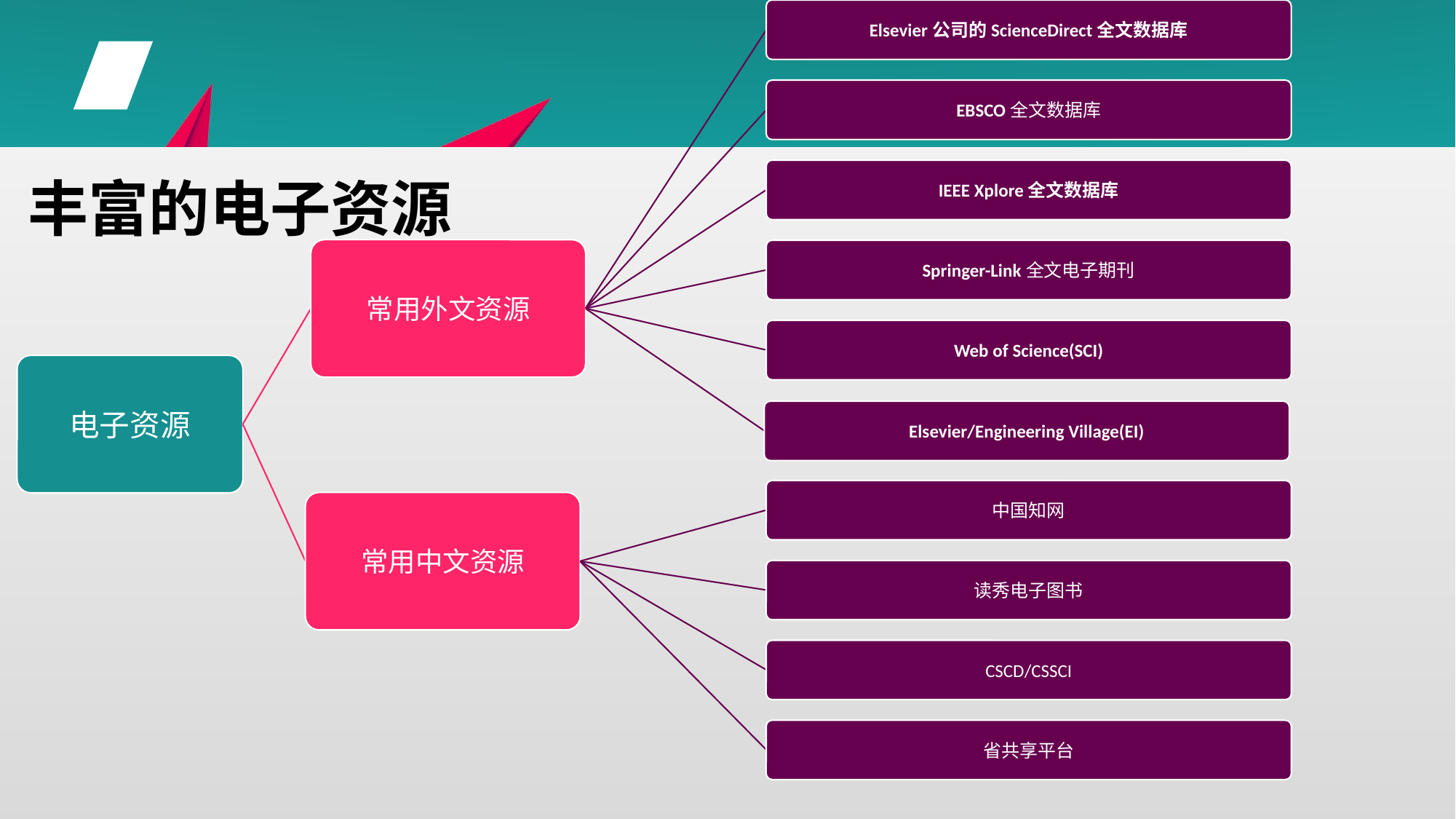

电子资源

常用外文资源

Elsevier公司的ScienceDirect全文数据库

EBSCO全文数据库

IEEE Xplore全文数据库

Springer-Link全文电子期刊

Web of Science(SCI)

Elsevier/Engineering Village(EI)

常用中文资源

中国知网

读秀电子图书

CSCD/CSSCI

省共享平台

丰富的电子资源